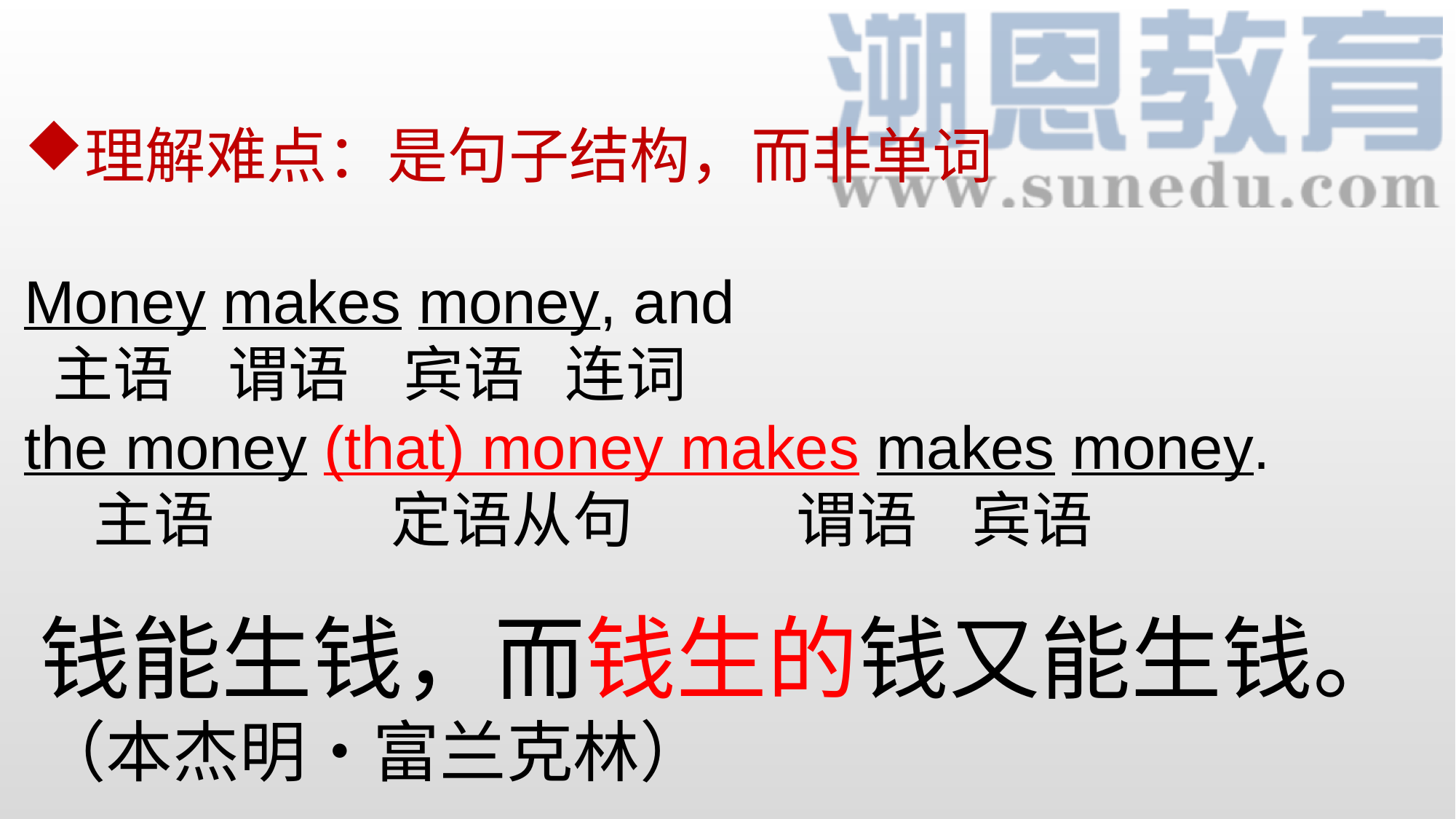

理解难点：是句子结构，而非单词

Money makes money, and
 主语    谓语    宾语   连词
the money (that) money makes makes money.
    主语             定语从句            谓语    宾语
钱能生钱，而钱生的钱又能生钱。
（本杰明•富兰克林）